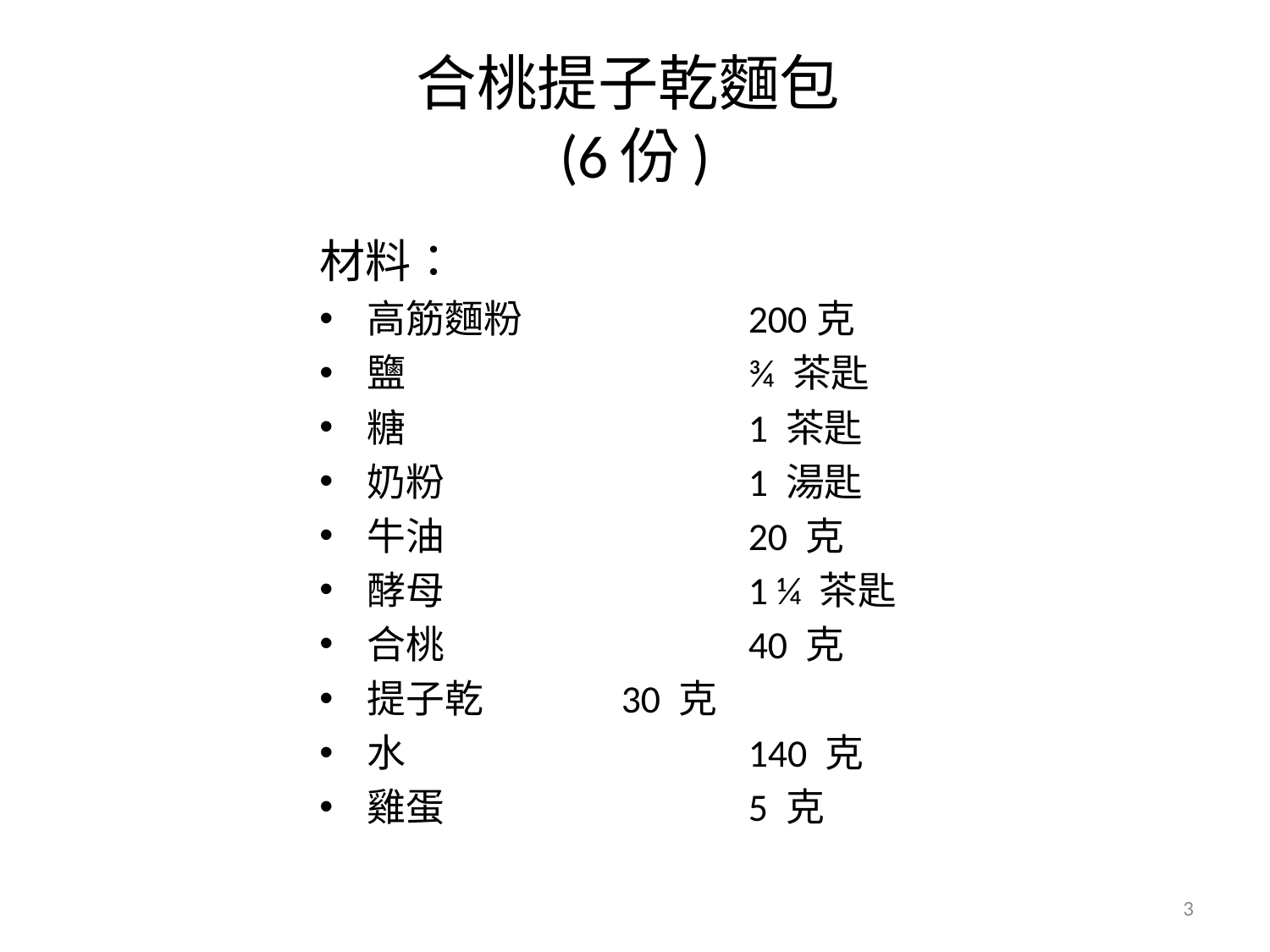

# 合桃提子乾麵包 (6份)
材料：
高筋麵粉		200克
鹽			¾ 茶匙
糖			1 茶匙
奶粉			1 湯匙
牛油			20 克
酵母			1 ¼ 茶匙
合桃			40 克
提子乾		30 克
水			140 克
雞蛋			5 克

3